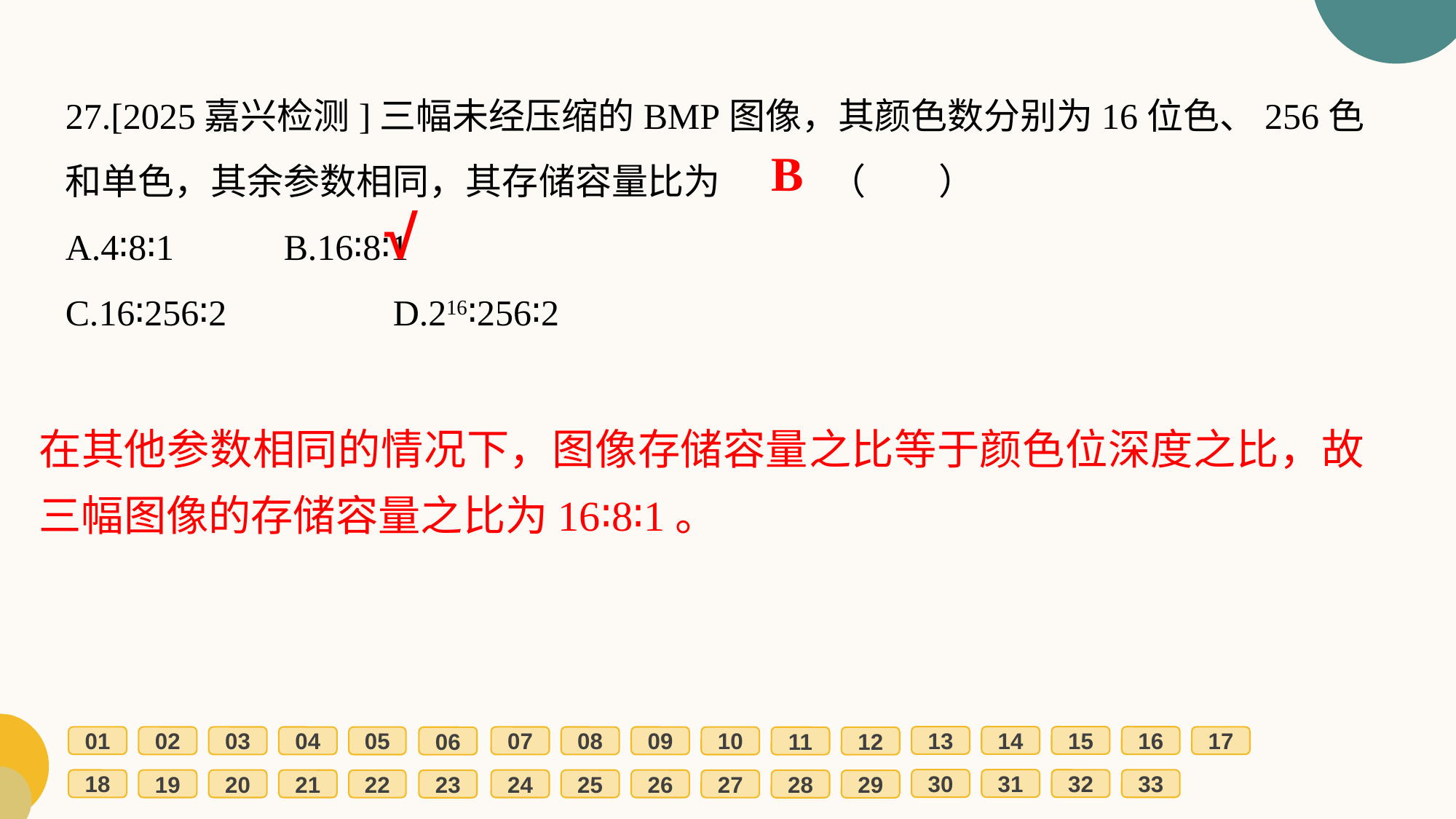

27.[2025嘉兴检测]三幅未经压缩的BMP图像，其颜色数分别为16位色、256色和单色，其余参数相同，其存储容量比为	（　　）
A.4∶8∶1		B.16∶8∶1
C.16∶256∶2		D.216∶256∶2
B
√
在其他参数相同的情况下，图像存储容量之比等于颜色位深度之比，故三幅图像的存储容量之比为16∶8∶1。